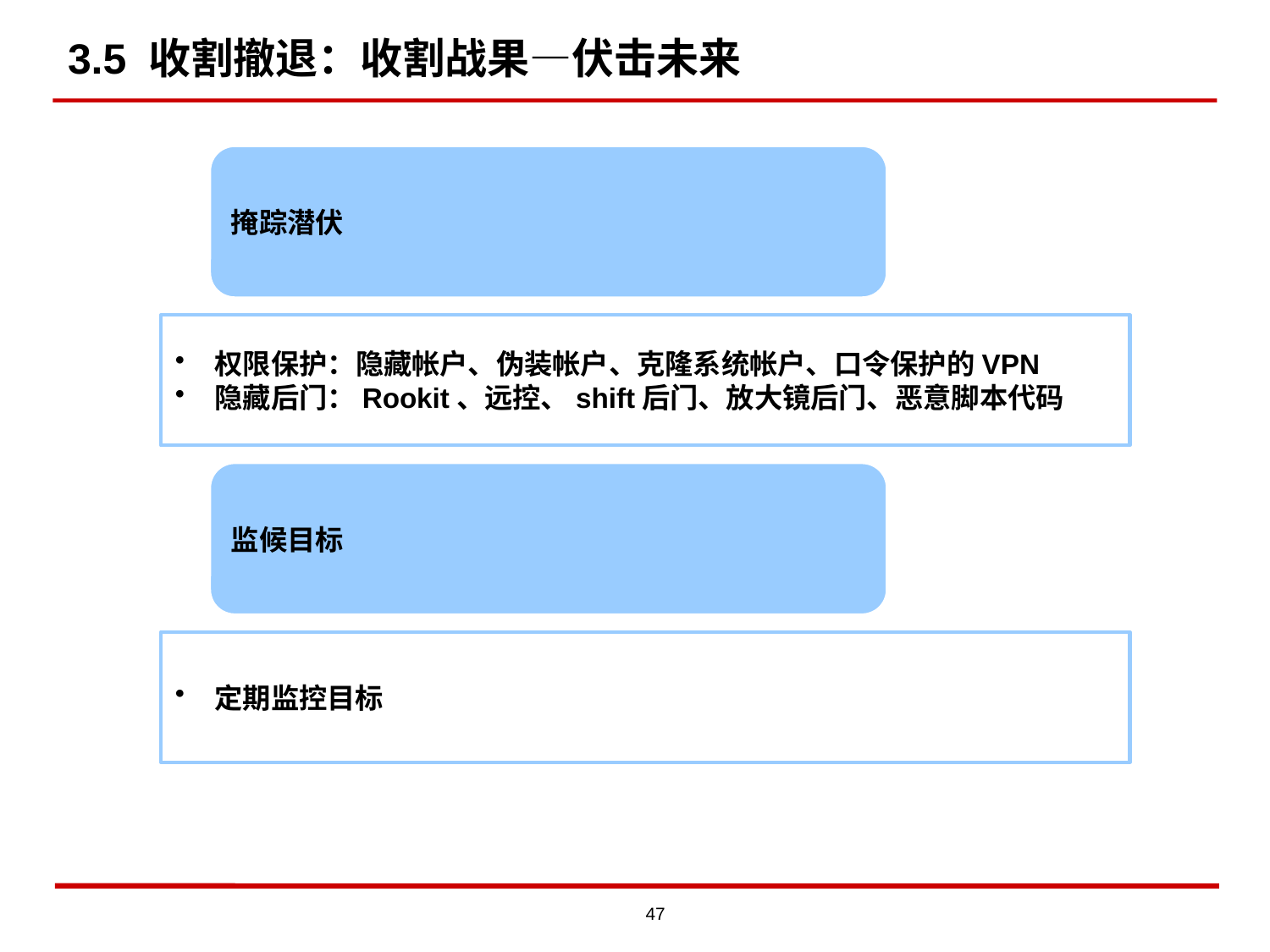

# 3.5 收割撤退：收割战果—伏击未来
掩踪潜伏
监候目标
定期监控目标
隐藏后门：Rookit、远控、shift后门、放大镜后门、恶意脚本代码
权限保护：隐藏帐户、伪装帐户、克隆系统帐户、口令保护的VPN